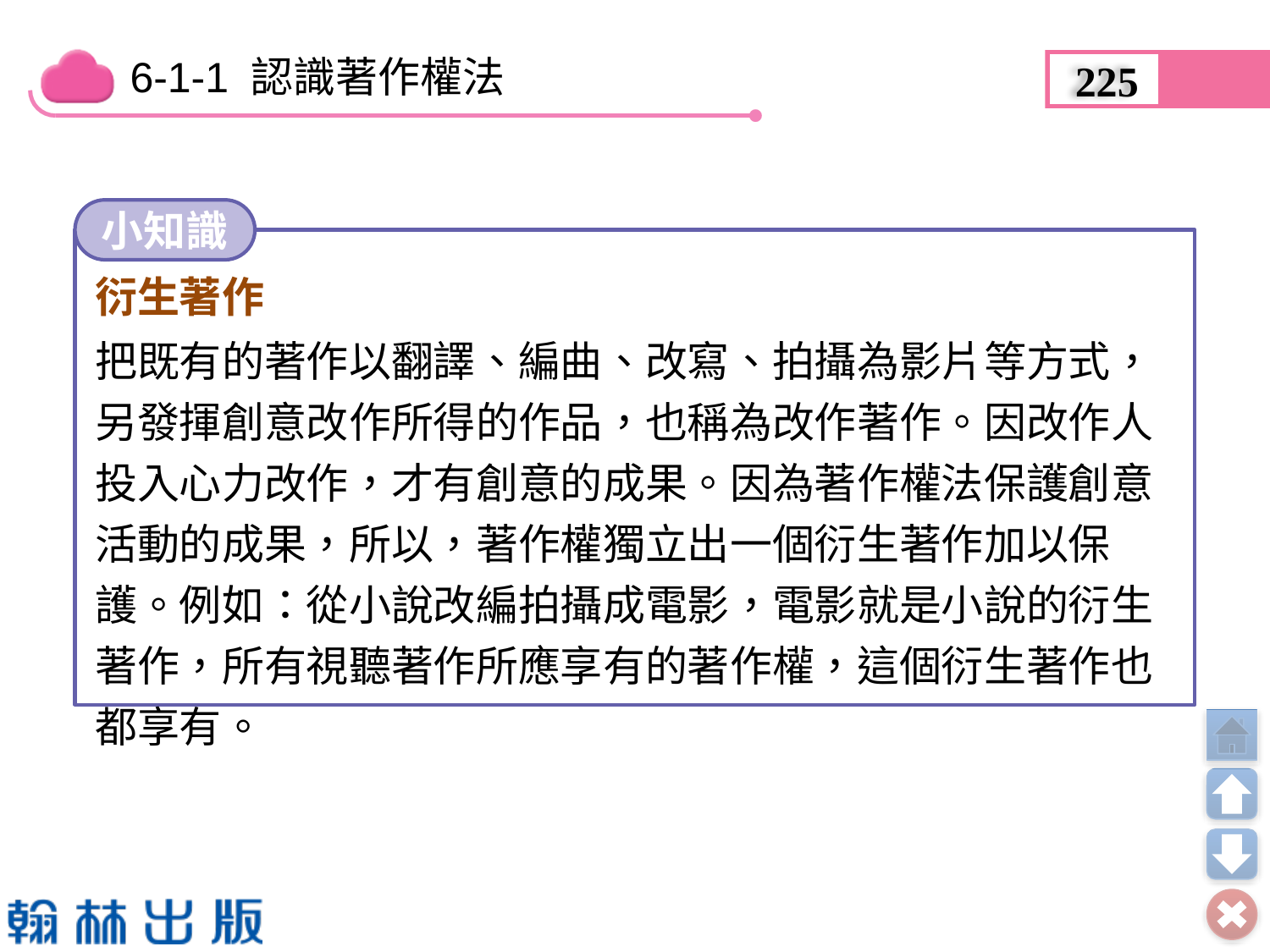

225
小知識

衍生著作
把既有的著作以翻譯、編曲、改寫、拍攝為影片等方式，另發揮創意改作所得的作品，也稱為改作著作。因改作人投入心力改作，才有創意的成果。因為著作權法保護創意活動的成果，所以，著作權獨立出一個衍生著作加以保護。例如：從小說改編拍攝成電影，電影就是小說的衍生著作，所有視聽著作所應享有的著作權，這個衍生著作也都享有。